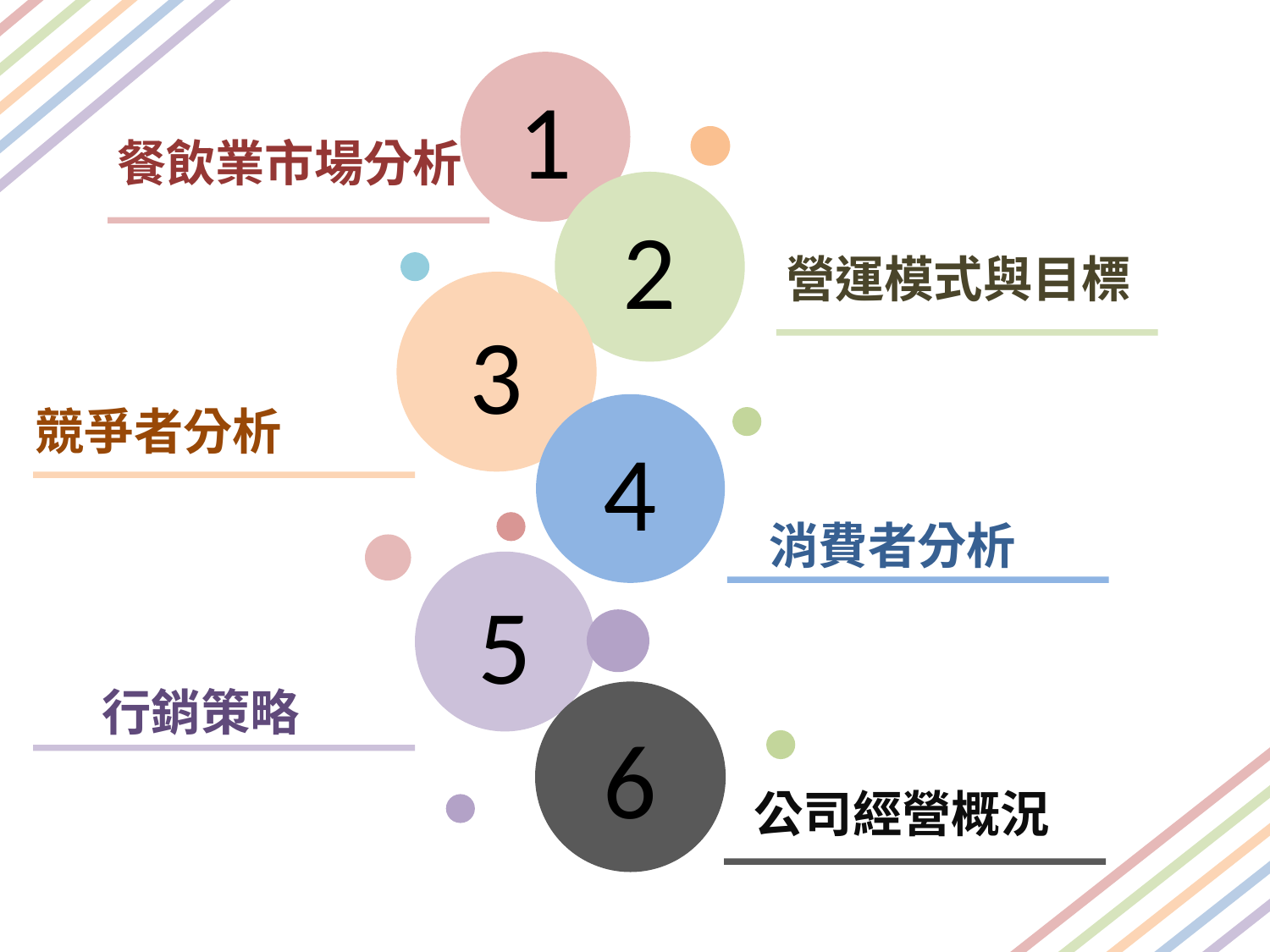

1

餐飲業市場分析

2

營運模式與目標

3

競爭者分析

4

消費者分析

5

行銷策略

6

公司經營概況